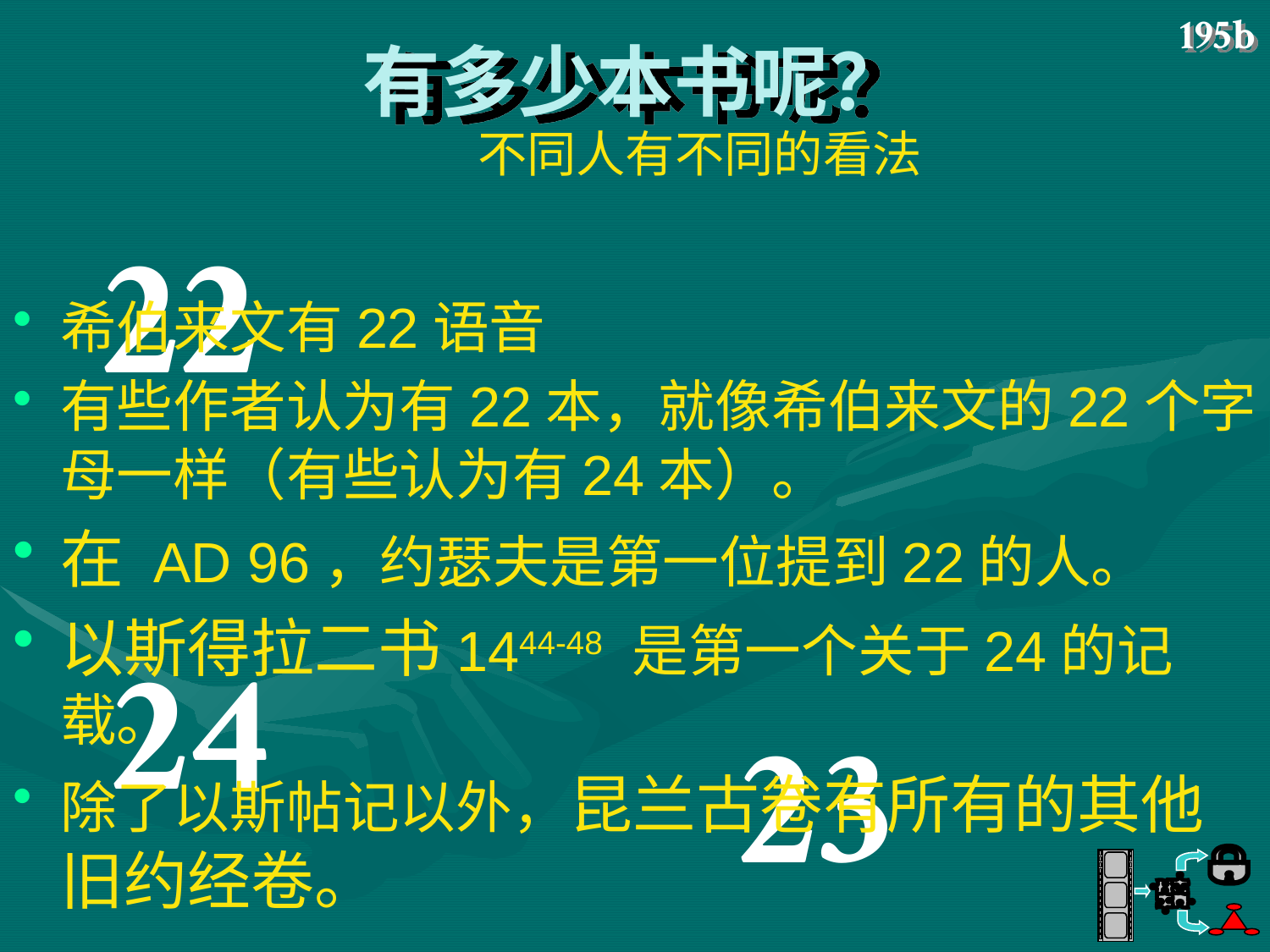

195b
# 有多少本书呢？
不同人有不同的看法

22
希伯来文有22语音
有些作者认为有22本，就像希伯来文的22个字母一样（有些认为有24本）。
在 AD 96，约瑟夫是第一位提到22的人。
以斯得拉二书1444-48 是第一个关于24的记载。
除了以斯帖记以外，昆兰古卷有所有的其他旧约经卷。
24
23